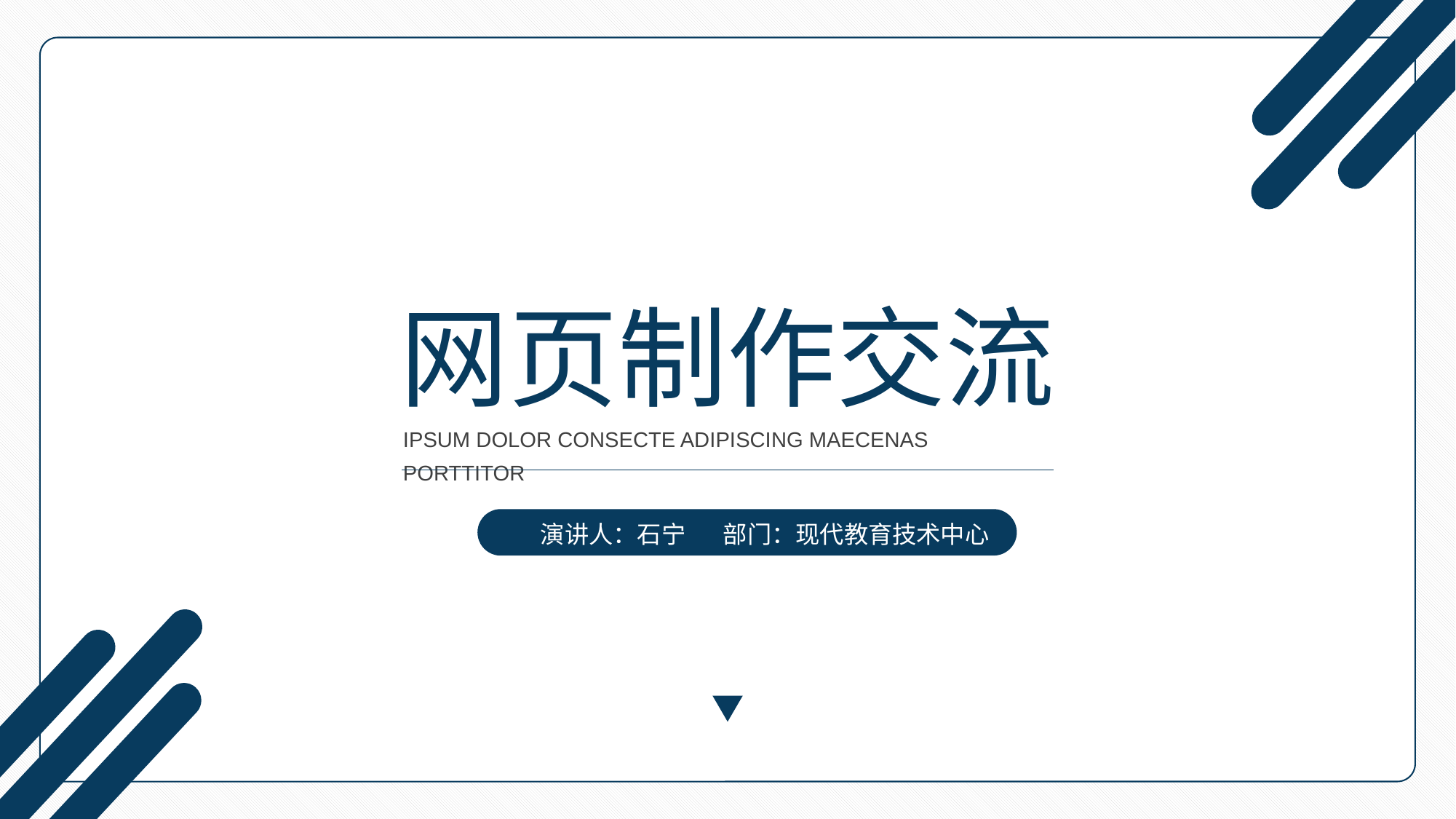

网页制作交流
IPSUM DOLOR CONSECTE ADIPISCING MAECENAS PORTTITOR

演讲人：石宁
部门：现代教育技术中心